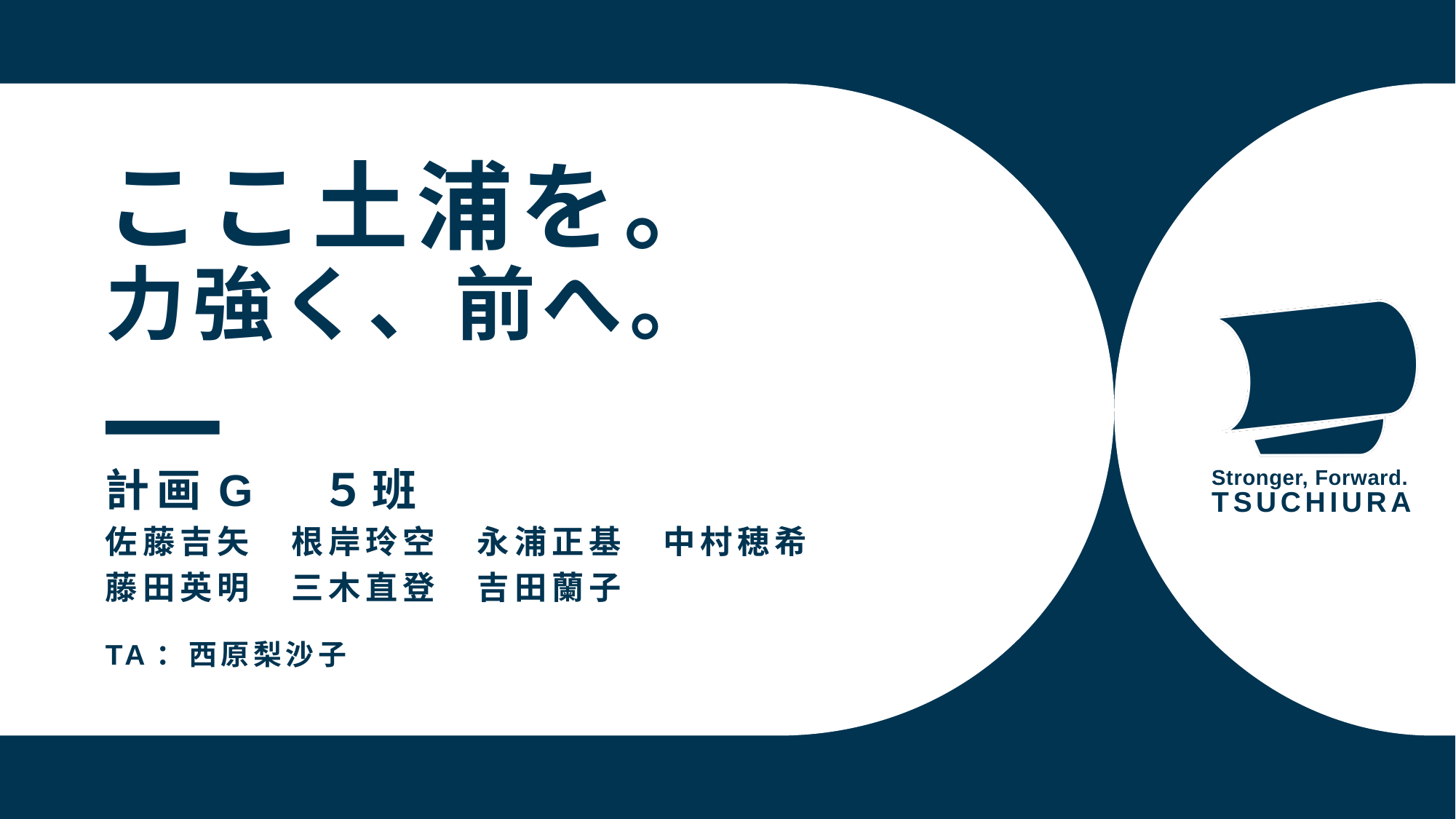

ここ土浦を。
力強く、前へ。

計画G　５班
佐藤吉矢　根岸玲空　永浦正基　中村穂希
藤田英明　三木直登　吉田蘭子
TA：西原梨沙子
Stronger, Forward.
TSUCHIURA